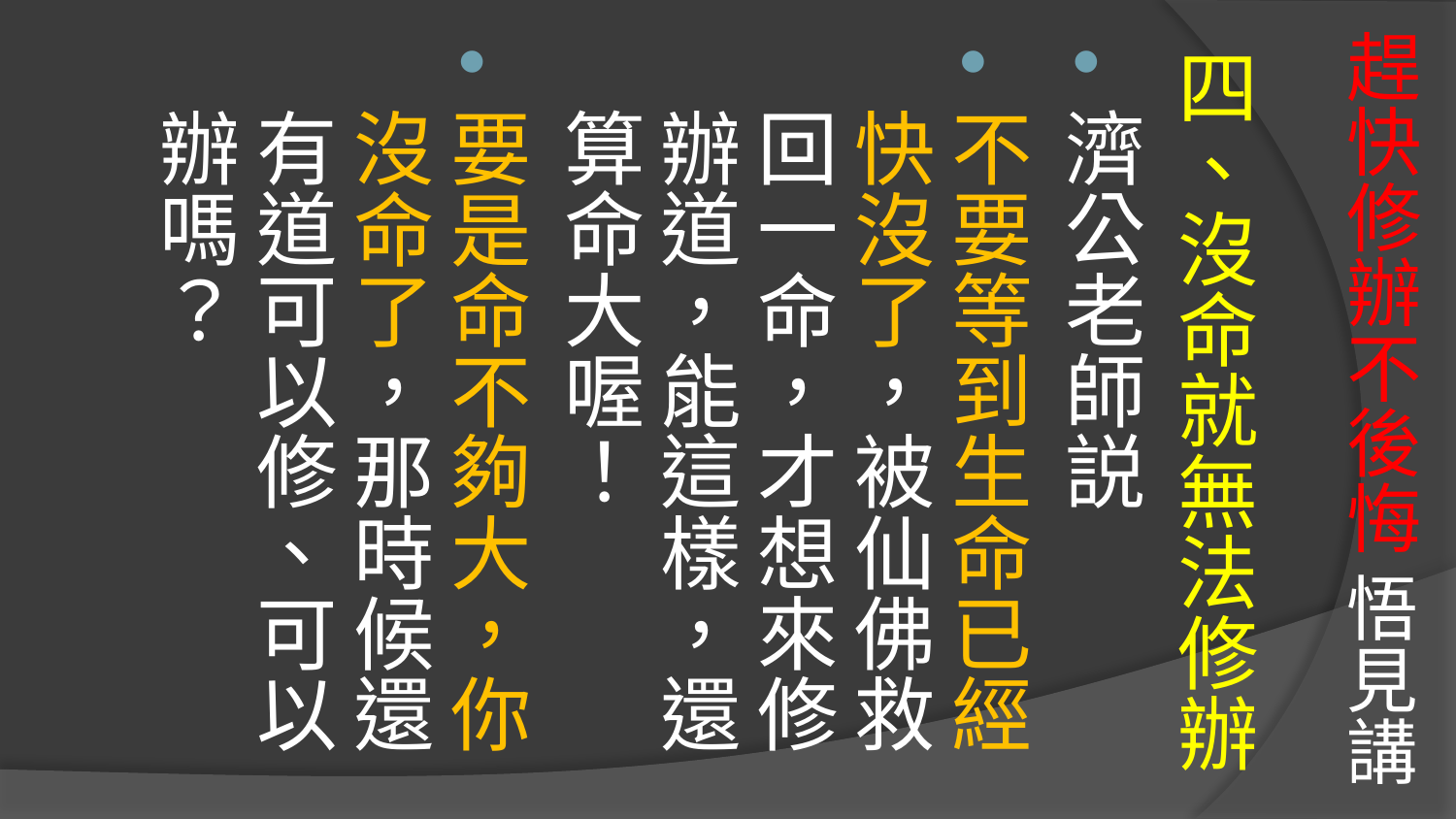

# 趕快修辦不後悔 悟見講
四、沒命就無法修辦
濟公老師説
不要等到生命已經快沒了，被仙佛救回一命，才想來修辦道，能這樣，還算命大喔！
要是命不夠大，你沒命了，那時候還有道可以修、可以辦嗎？